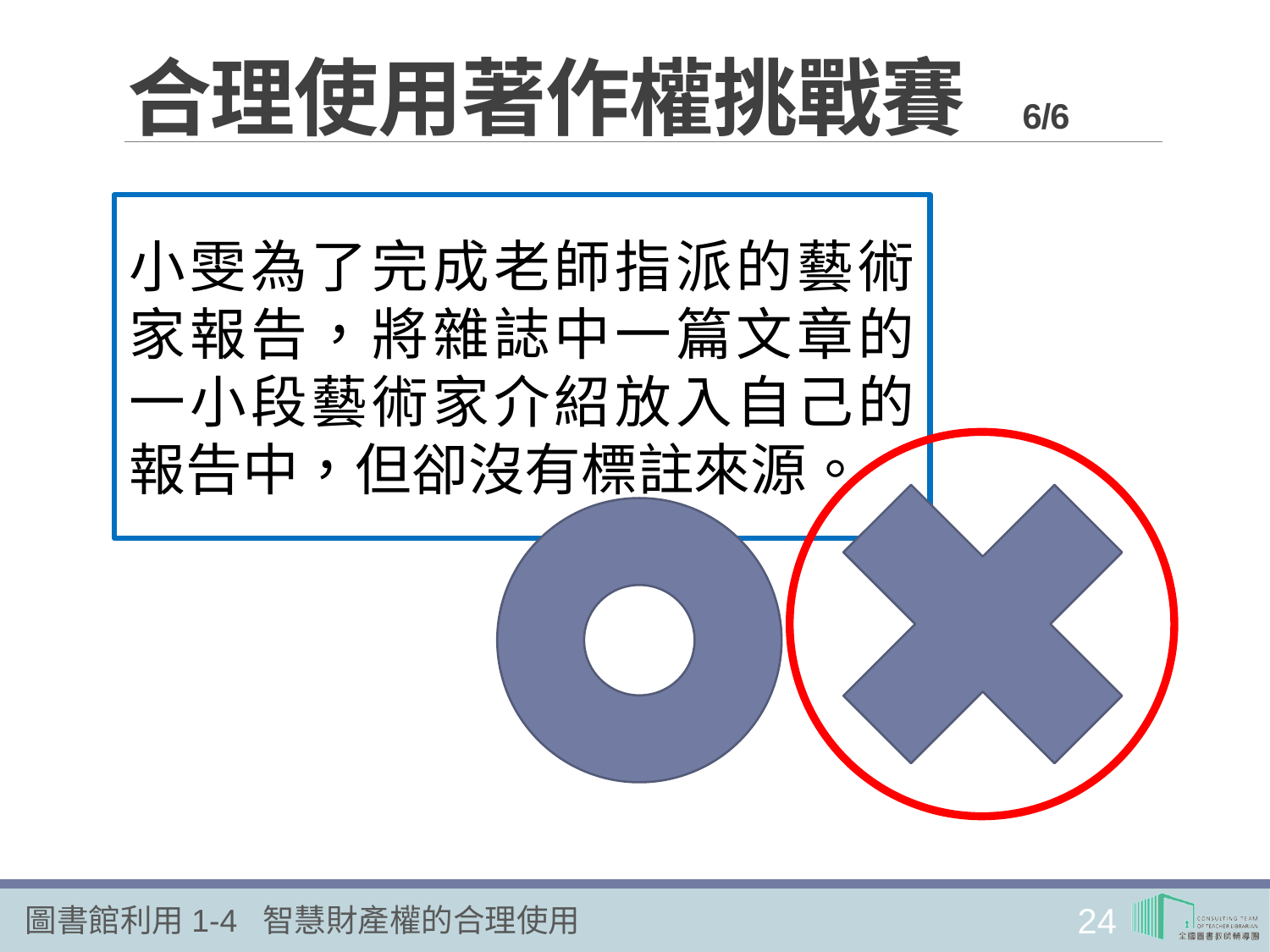

# 合理使用著作權挑戰賽  6/6
小雯為了完成老師指派的藝術家報告，將雜誌中一篇文章的一小段藝術家介紹放入自己的報告中，但卻沒有標註來源。